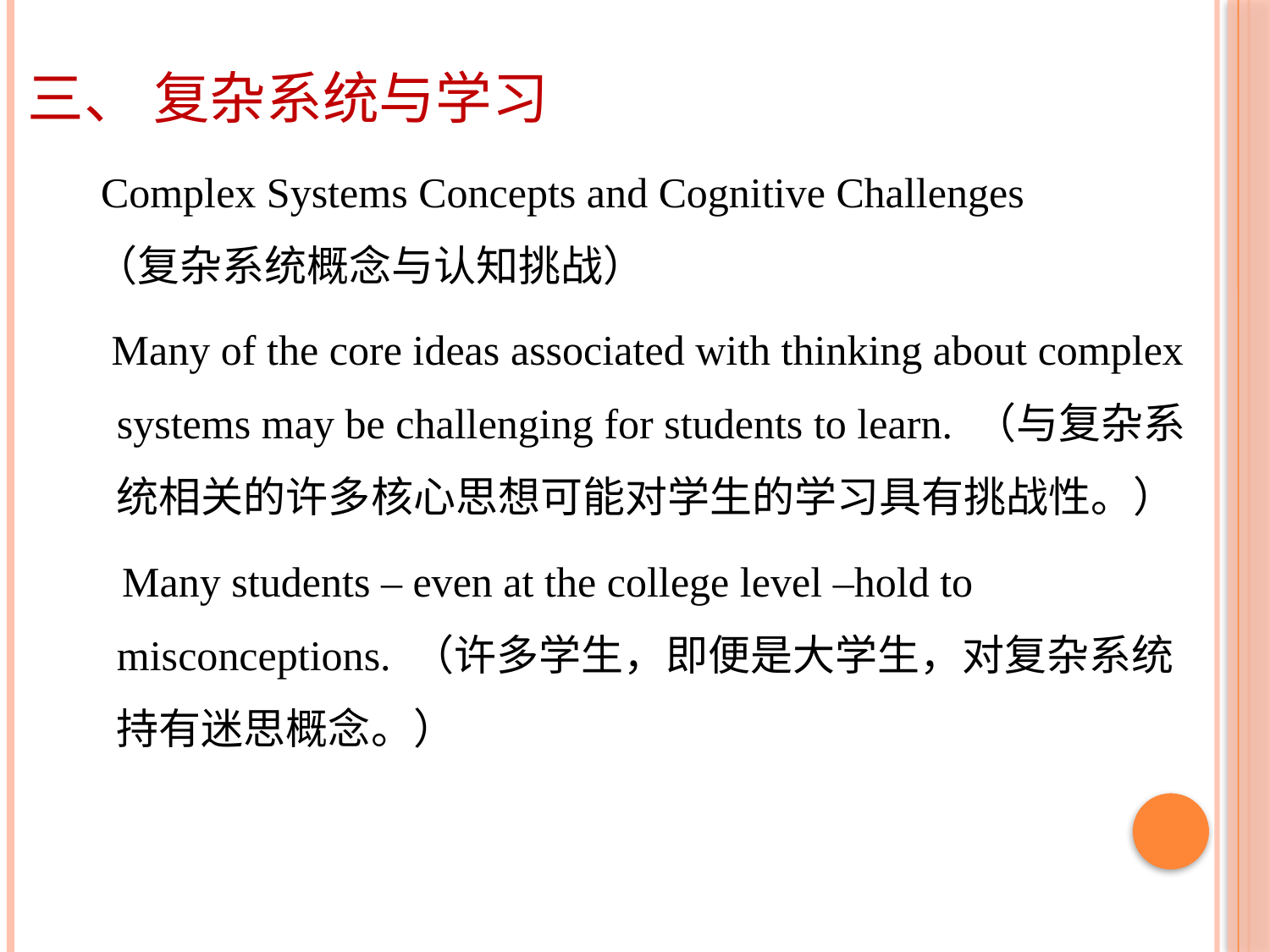

# 三、 复杂系统与学习
      Complex Systems Concepts and Cognitive Challenges
    （复杂系统概念与认知挑战）
       Many of the core ideas associated with thinking about complex systems may be challenging for students to learn. （与复杂系统相关的许多核心思想可能对学生的学习具有挑战性。）
        Many students – even at the college level –hold to misconceptions. （许多学生，即便是大学生，对复杂系统持有迷思概念。）